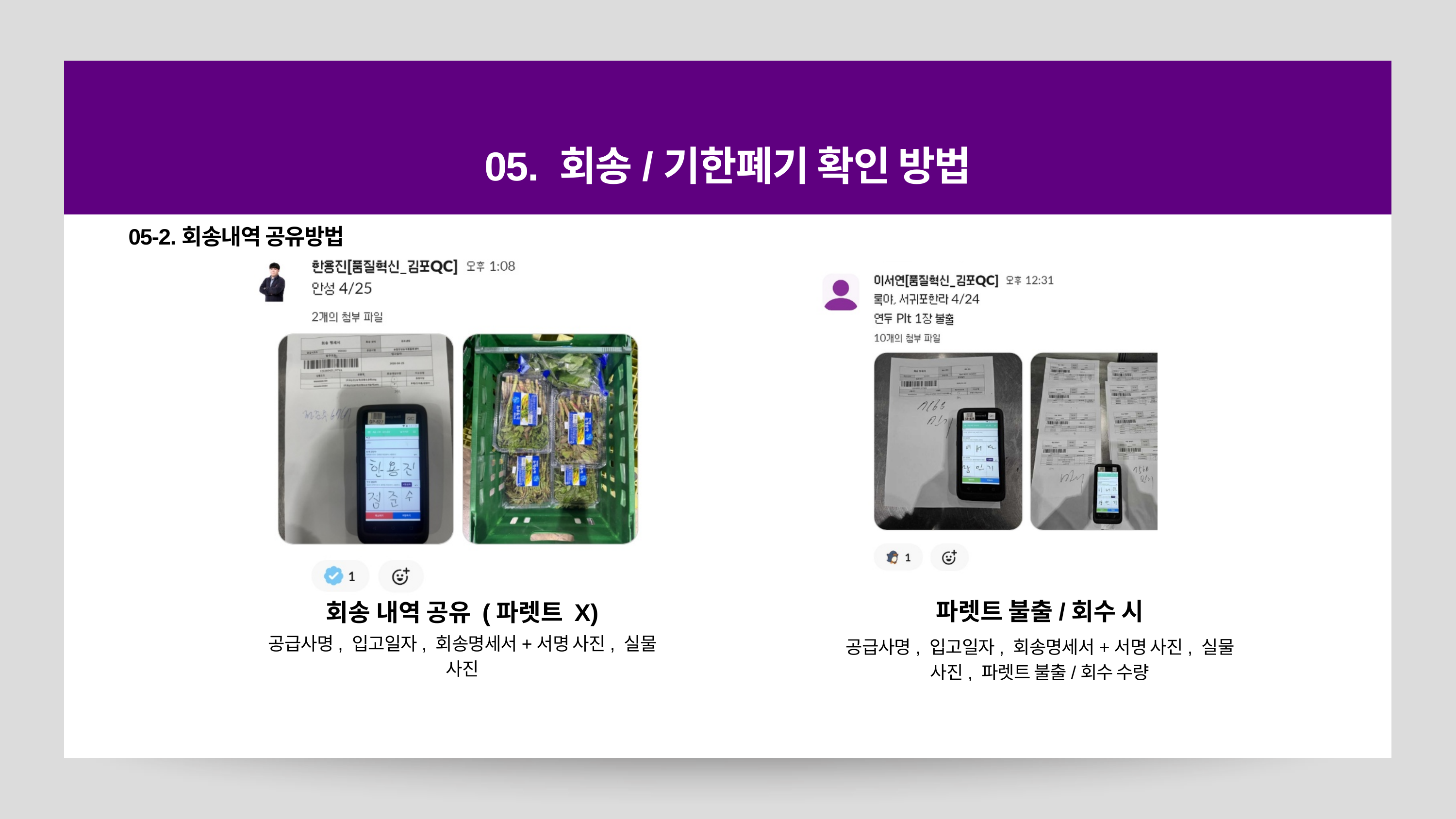

05. 회송/기한폐기 확인 방법
05-2.회송내역 공유방법

파렛트 불출/회수 시
회송 내역 공유 (파렛트 X)
공급사명, 입고일자, 회송명세서+서명 사진, 실물 사진
공급사명, 입고일자, 회송명세서+서명 사진, 실물 사진, 파렛트 불출/회수 수량